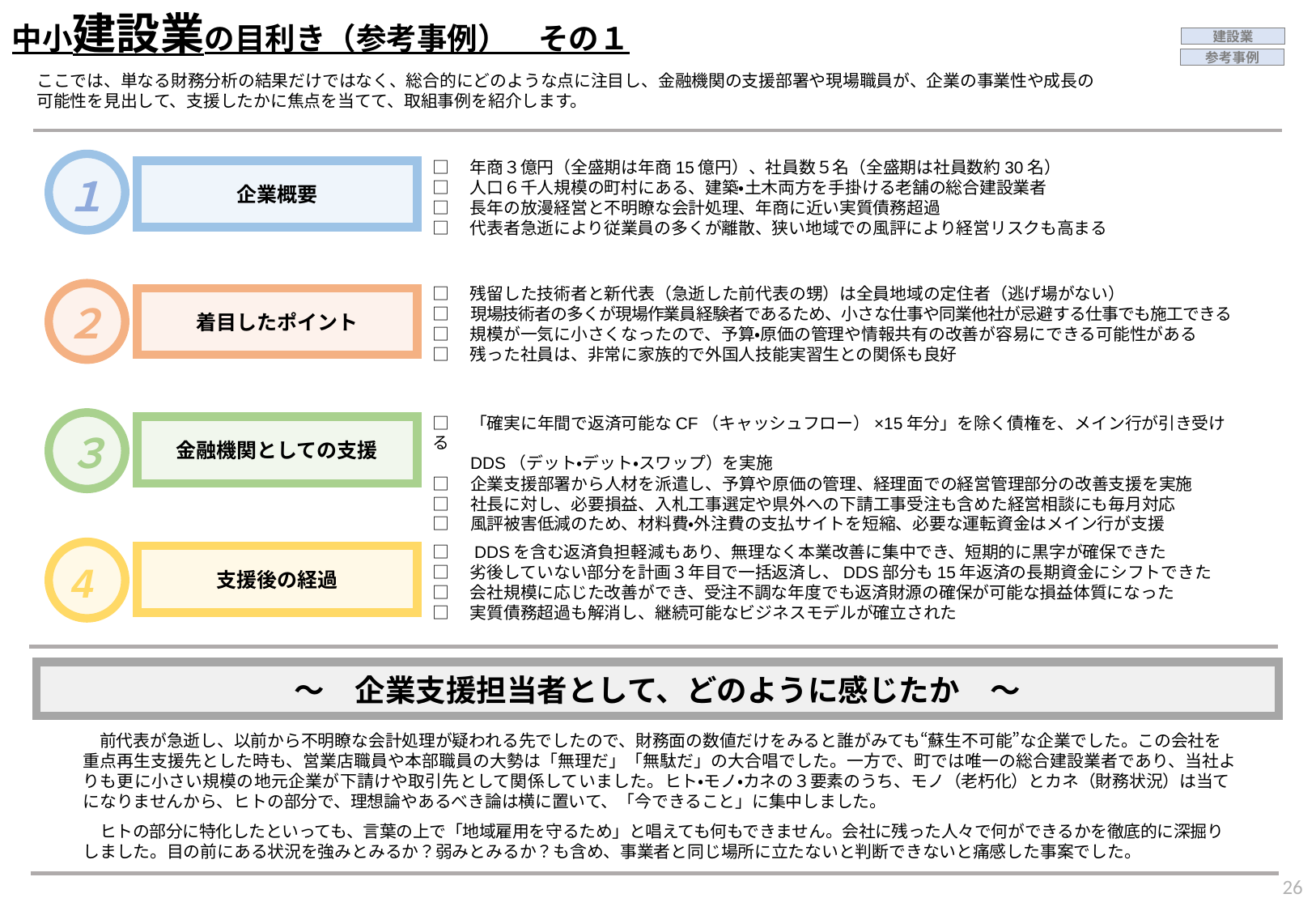

中小建設業の目利き（参考事例）　その１
建設業
参考事例
ここでは、単なる財務分析の結果だけではなく、総合的にどのような点に注目し、金融機関の支援部署や現場職員が、企業の事業性や成長の
可能性を見出して、支援したかに焦点を当てて、取組事例を紹介します。
□　年商３億円（全盛期は年商15億円）、社員数５名（全盛期は社員数約30名）
□　人口６千人規模の町村にある、建築・土木両方を手掛ける老舗の総合建設業者
□　長年の放漫経営と不明瞭な会計処理、年商に近い実質債務超過
□　代表者急逝により従業員の多くが離散、狭い地域での風評により経営リスクも高まる

１
企業概要
□　残留した技術者と新代表（急逝した前代表の甥）は全員地域の定住者（逃げ場がない）
□　現場技術者の多くが現場作業員経験者であるため、小さな仕事や同業他社が忌避する仕事でも施工できる
□　規模が一気に小さくなったので、予算・原価の管理や情報共有の改善が容易にできる可能性がある
□　残った社員は、非常に家族的で外国人技能実習生との関係も良好

着目したポイント
２
□　「確実に年間で返済可能なCF（キャッシュフロー）×15年分」を除く債権を、メイン行が引き受ける
　　DDS（デット・デット・スワップ）を実施
□　企業支援部署から人材を派遣し、予算や原価の管理、経理面での経営管理部分の改善支援を実施
□　社長に対し、必要損益、入札工事選定や県外への下請工事受注も含めた経営相談にも毎月対応
□　風評被害低減のため、材料費・外注費の支払サイトを短縮、必要な運転資金はメイン行が支援

金融機関としての支援
３
□　DDSを含む返済負担軽減もあり、無理なく本業改善に集中でき、短期的に黒字が確保できた
□　劣後していない部分を計画３年目で一括返済し、DDS部分も15年返済の長期資金にシフトできた
□　会社規模に応じた改善ができ、受注不調な年度でも返済財源の確保が可能な損益体質になった
□　実質債務超過も解消し、継続可能なビジネスモデルが確立された

支援後の経過
4
～　企業支援担当者として、どのように感じたか　～
　前代表が急逝し、以前から不明瞭な会計処理が疑われる先でしたので、財務面の数値だけをみると誰がみても“蘇生不可能”な企業でした。この会社を重点再生支援先とした時も、営業店職員や本部職員の大勢は「無理だ」「無駄だ」の大合唱でした。一方で、町では唯一の総合建設業者であり、当社よりも更に小さい規模の地元企業が下請けや取引先として関係していました。ヒト・モノ・カネの３要素のうち、モノ（老朽化）とカネ（財務状況）は当てになりませんから、ヒトの部分で、理想論やあるべき論は横に置いて、「今できること」に集中しました。
　ヒトの部分に特化したといっても、言葉の上で「地域雇用を守るため」と唱えても何もできません。会社に残った人々で何ができるかを徹底的に深掘りしました。目の前にある状況を強みとみるか？弱みとみるか？も含め、事業者と同じ場所に立たないと判断できないと痛感した事案でした。
26